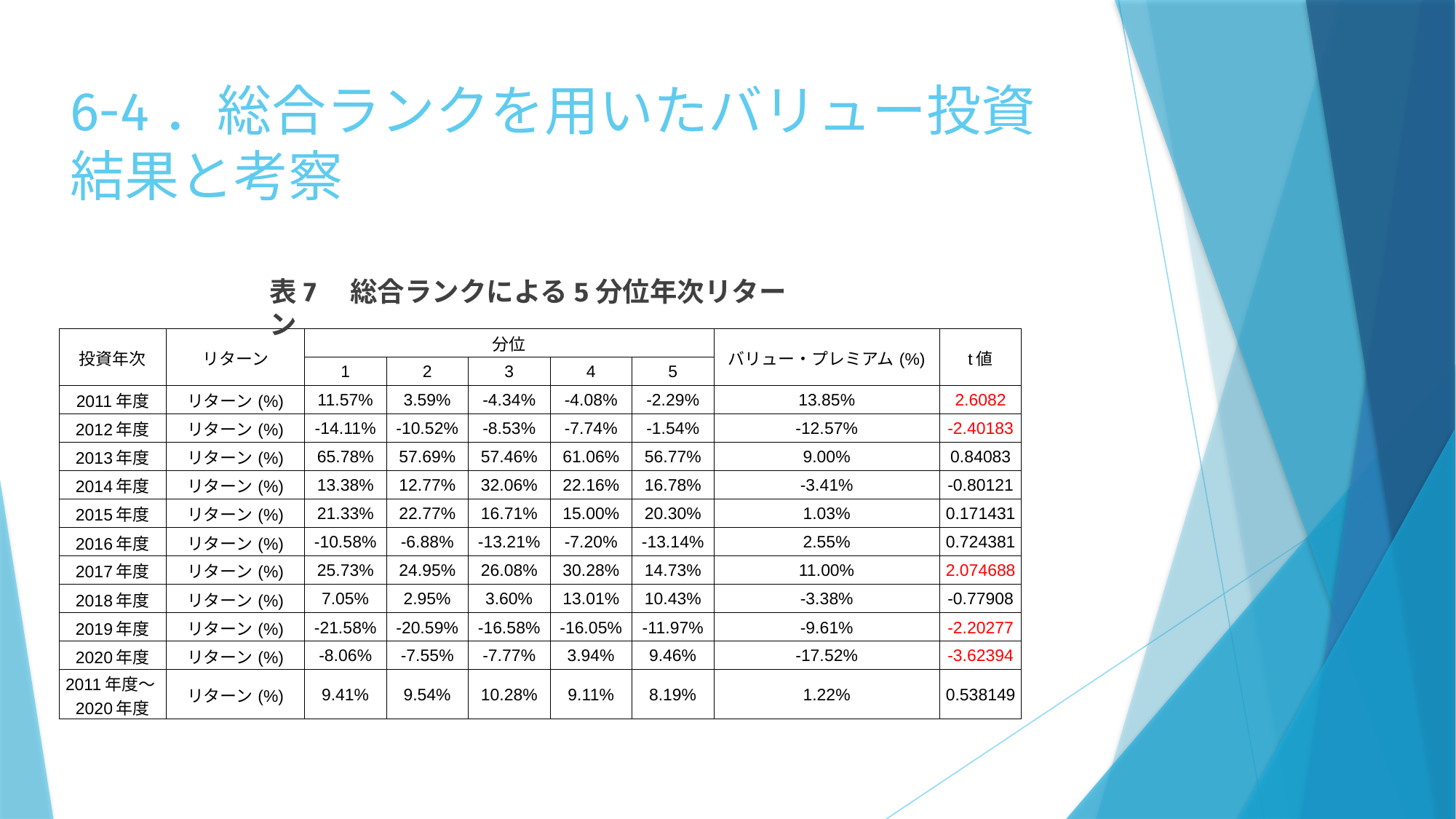

# 6-4．総合ランクを用いたバリュー投資結果と考察
表7　総合ランクによる5分位年次リターン
| 投資年次 | リターン | 分位 |  |  |  |  | バリュー・プレミアム(%) | t値 |
| --- | --- | --- | --- | --- | --- | --- | --- | --- |
|  |  | 1 | 2 | 3 | 4 | 5 |  |  |
| 2011年度 | リターン(%) | 11.57% | 3.59% | -4.34% | -4.08% | -2.29% | 13.85% | 2.6082 |
| 2012年度 | リターン(%) | -14.11% | -10.52% | -8.53% | -7.74% | -1.54% | -12.57% | -2.40183 |
| 2013年度 | リターン(%) | 65.78% | 57.69% | 57.46% | 61.06% | 56.77% | 9.00% | 0.84083 |
| 2014年度 | リターン(%) | 13.38% | 12.77% | 32.06% | 22.16% | 16.78% | -3.41% | -0.80121 |
| 2015年度 | リターン(%) | 21.33% | 22.77% | 16.71% | 15.00% | 20.30% | 1.03% | 0.171431 |
| 2016年度 | リターン(%) | -10.58% | -6.88% | -13.21% | -7.20% | -13.14% | 2.55% | 0.724381 |
| 2017年度 | リターン(%) | 25.73% | 24.95% | 26.08% | 30.28% | 14.73% | 11.00% | 2.074688 |
| 2018年度 | リターン(%) | 7.05% | 2.95% | 3.60% | 13.01% | 10.43% | -3.38% | -0.77908 |
| 2019年度 | リターン(%) | -21.58% | -20.59% | -16.58% | -16.05% | -11.97% | -9.61% | -2.20277 |
| 2020年度 | リターン(%) | -8.06% | -7.55% | -7.77% | 3.94% | 9.46% | -17.52% | -3.62394 |
| 2011年度～2020年度 | リターン(%) | 9.41% | 9.54% | 10.28% | 9.11% | 8.19% | 1.22% | 0.538149 |